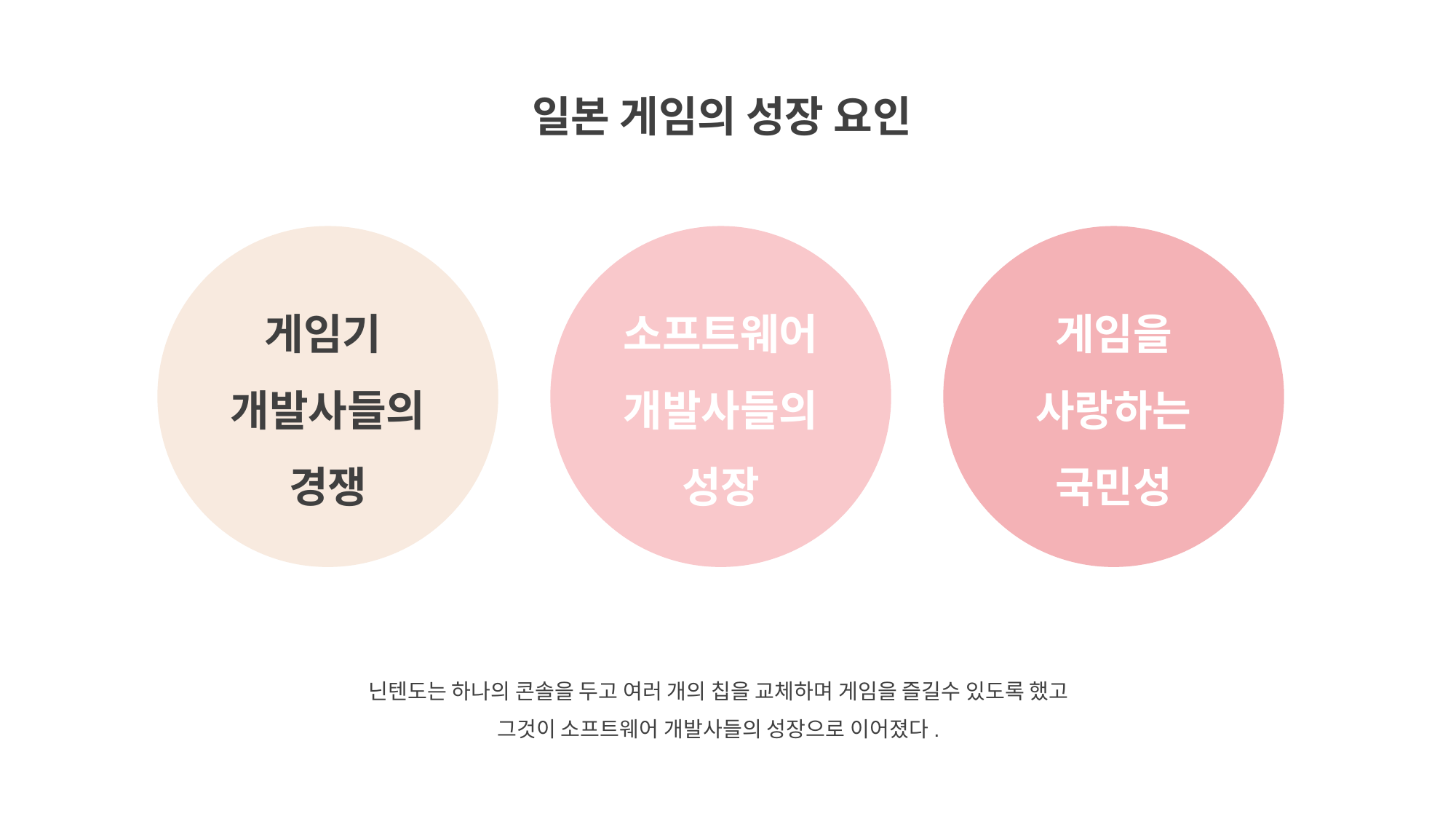

일본 게임의 성장 요인
게임기
개발사들의
경쟁
소프트웨어
개발사들의
성장
게임을
사랑하는
국민성
닌텐도는 하나의 콘솔을 두고 여러 개의 칩을 교체하며 게임을 즐길수 있도록 했고
그것이 소프트웨어 개발사들의 성장으로 이어졌다.